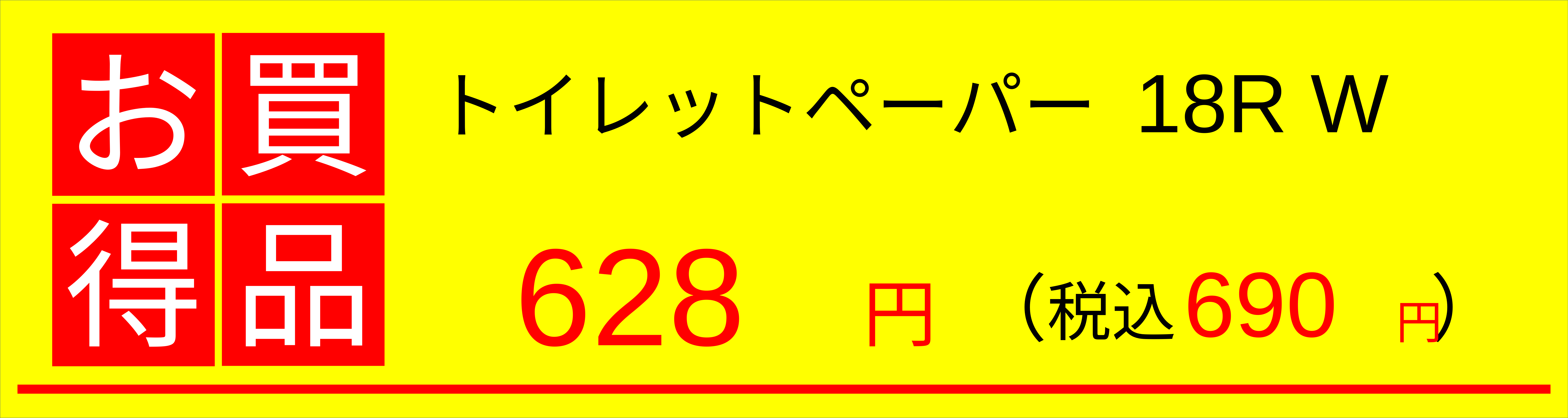

買

お

トイレットペーパー 18R W
品

得

628
690
（税込　　　  ）
円
円